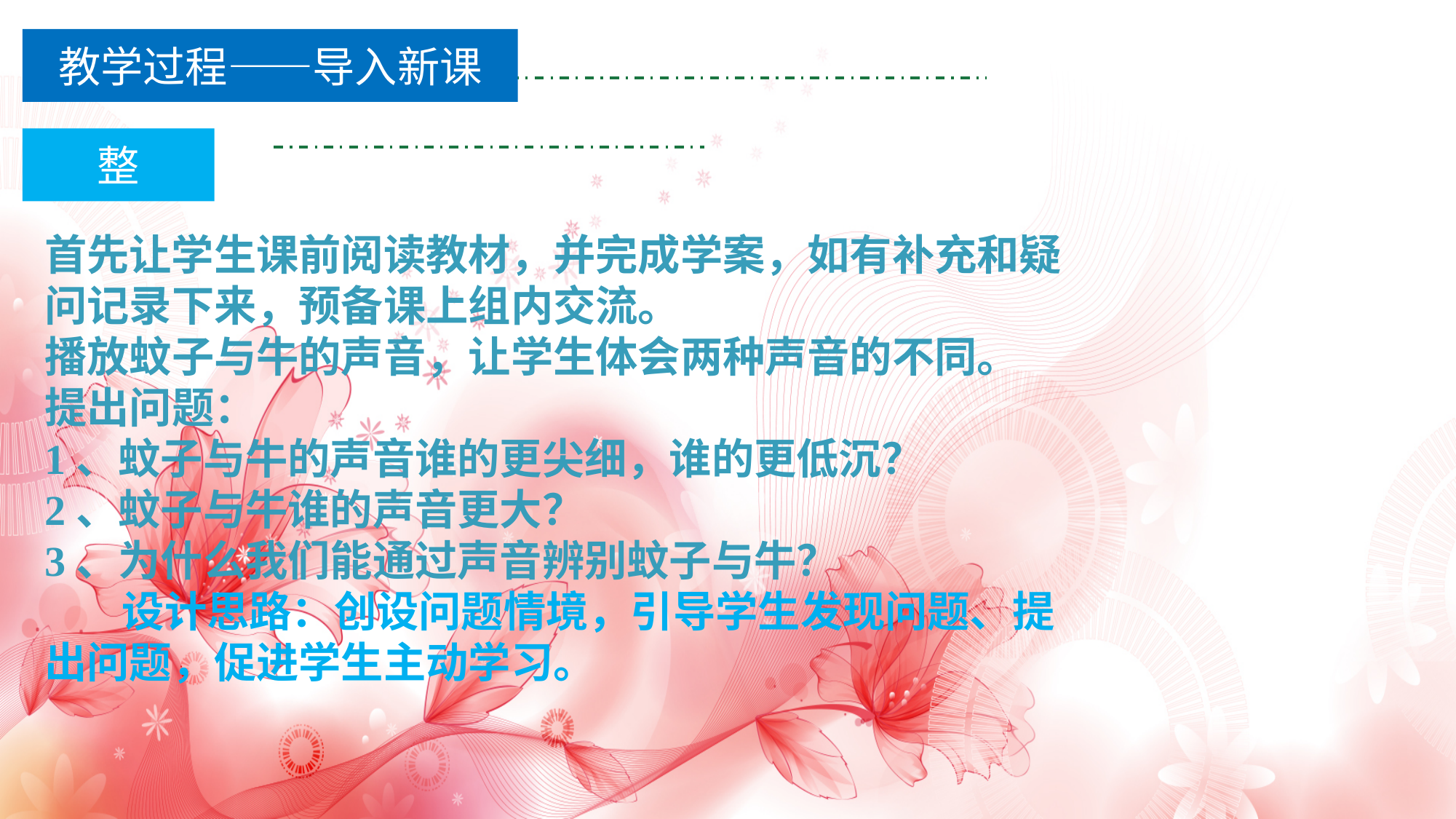

教学过程——导入新课
整
首先让学生课前阅读教材，并完成学案，如有补充和疑问记录下来，预备课上组内交流。
播放蚊子与牛的声音，让学生体会两种声音的不同。
提出问题：
1、蚊子与牛的声音谁的更尖细，谁的更低沉？
2、蚊子与牛谁的声音更大？
3、为什么我们能通过声音辨别蚊子与牛？
       设计思路：创设问题情境，引导学生发现问题、提出问题，促进学生主动学习。